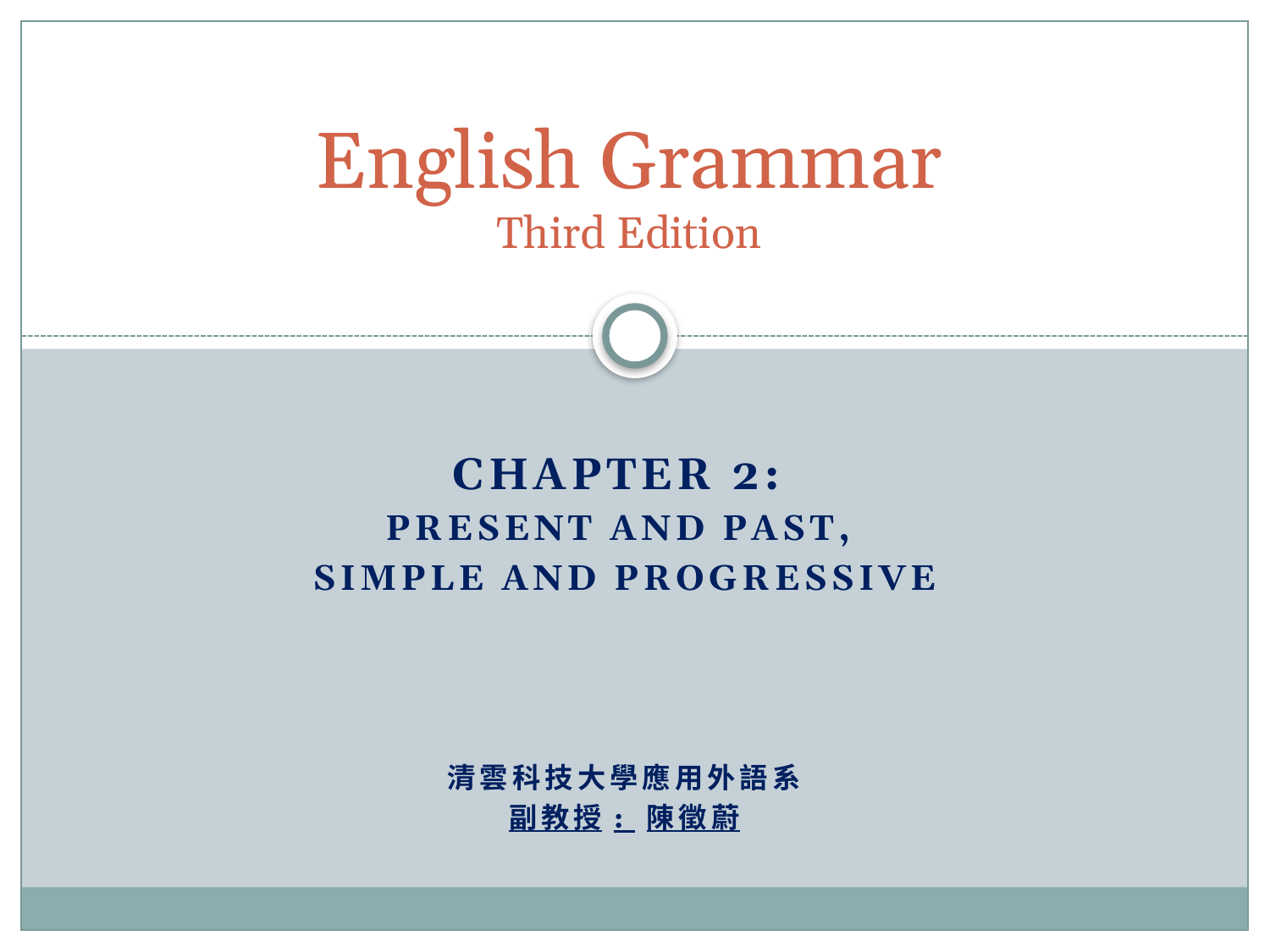

# English Grammar Third Edition

Chapter 2:
Present and past,
simple and progressive

清雲科技大學應用外語系
副教授: 陳徵蔚